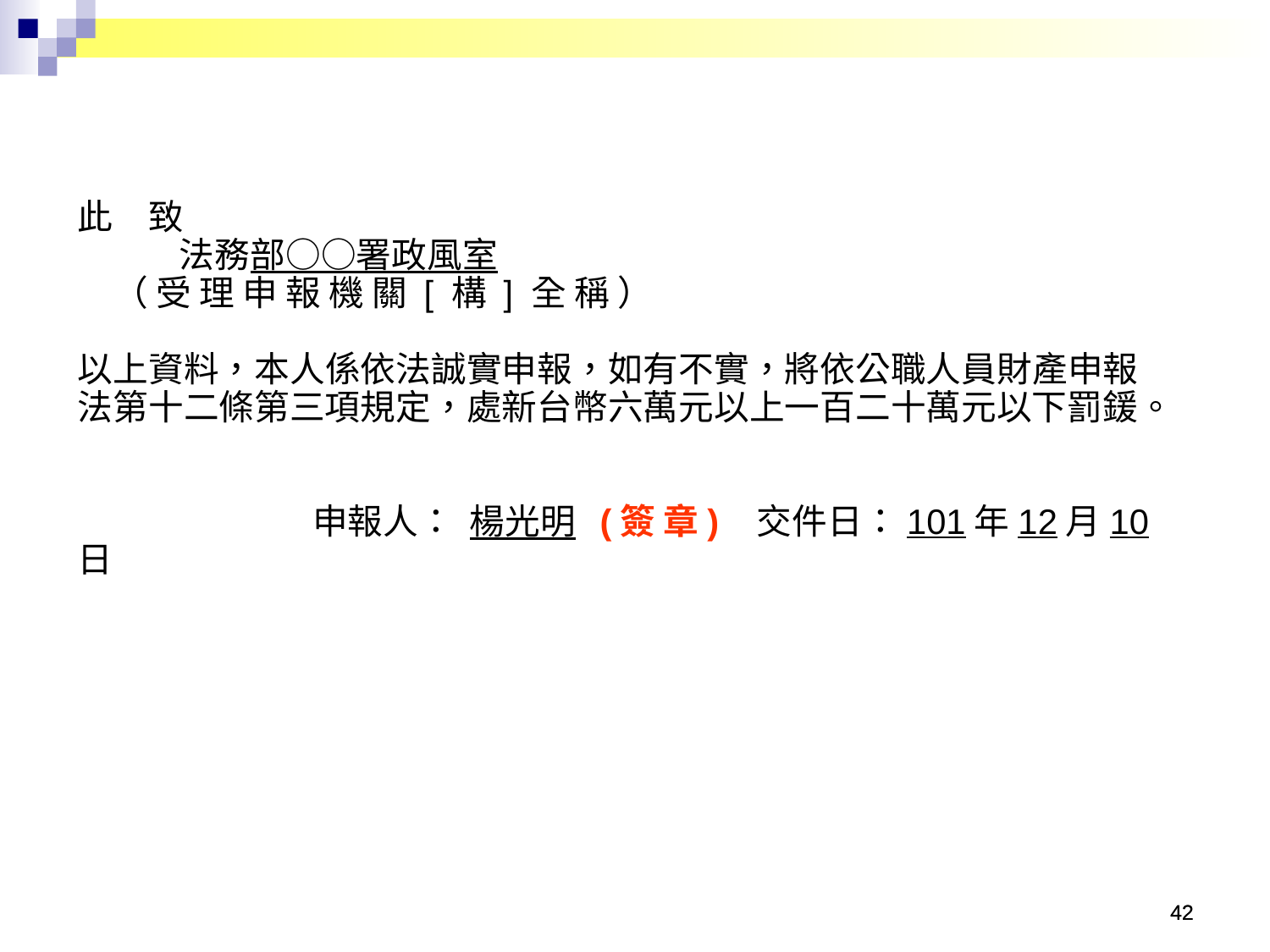

此　致
             法務部○○署政風室
　（ 受 理 申 報 機 關 [ 構 ] 全 稱 ）
以上資料，本人係依法誠實申報，如有不實，將依公職人員財產申報法第十二條第三項規定，處新台幣六萬元以上一百二十萬元以下罰鍰。
                              申報人：  楊光明  (簽 章)   交件日：101年12月10日
42
42